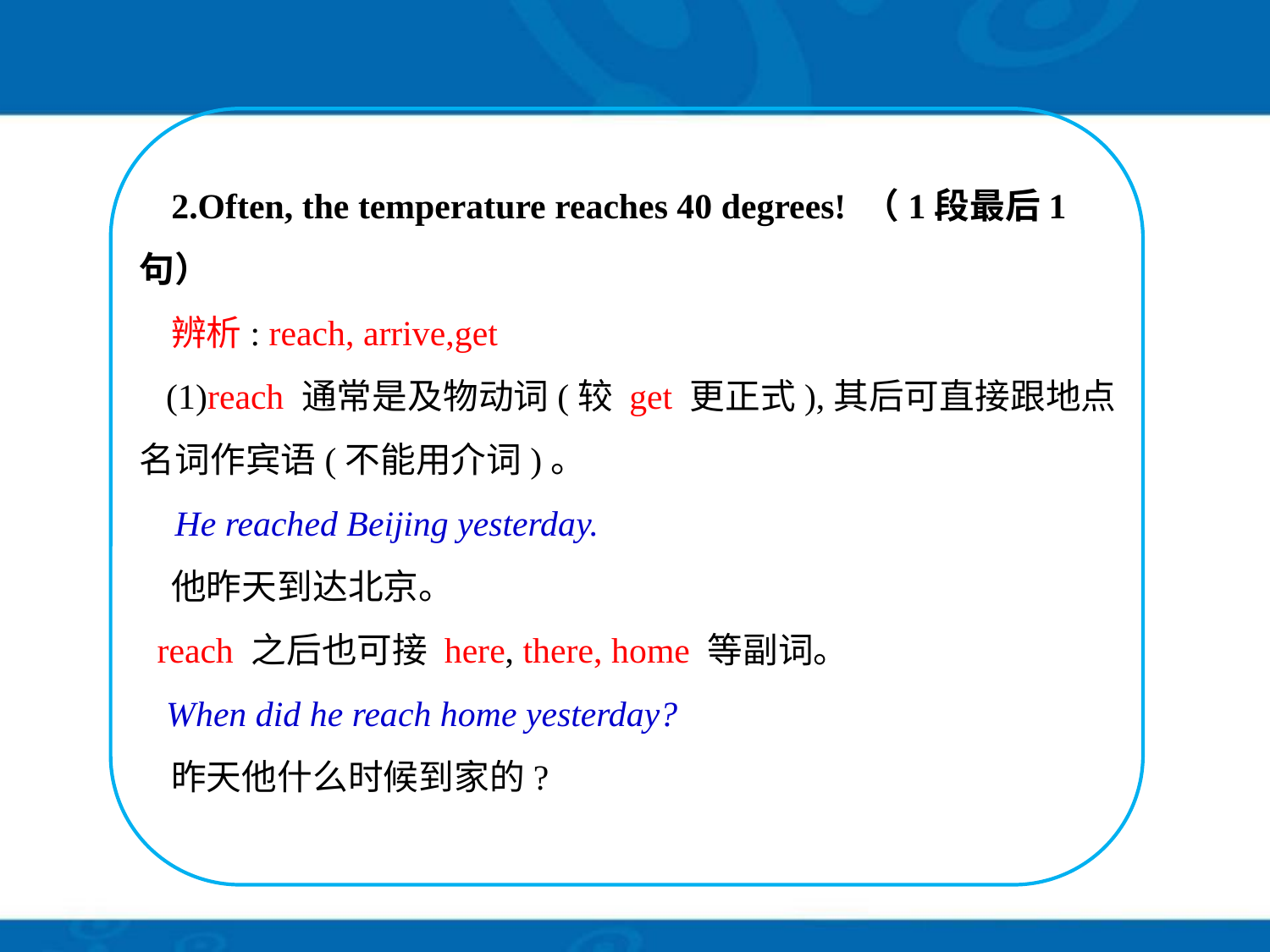

2.Often, the temperature reaches 40 degrees! （1段最后1句）
辨析: reach, arrive,get
   (1)reach 通常是及物动词(较 get 更正式),其后可直接跟地点名词作宾语(不能用介词)。
    He reached Beijing yesterday.
他昨天到达北京。
  reach 之后也可接 here, there, home 等副词。
   When did he reach home yesterday?
昨天他什么时候到家的?